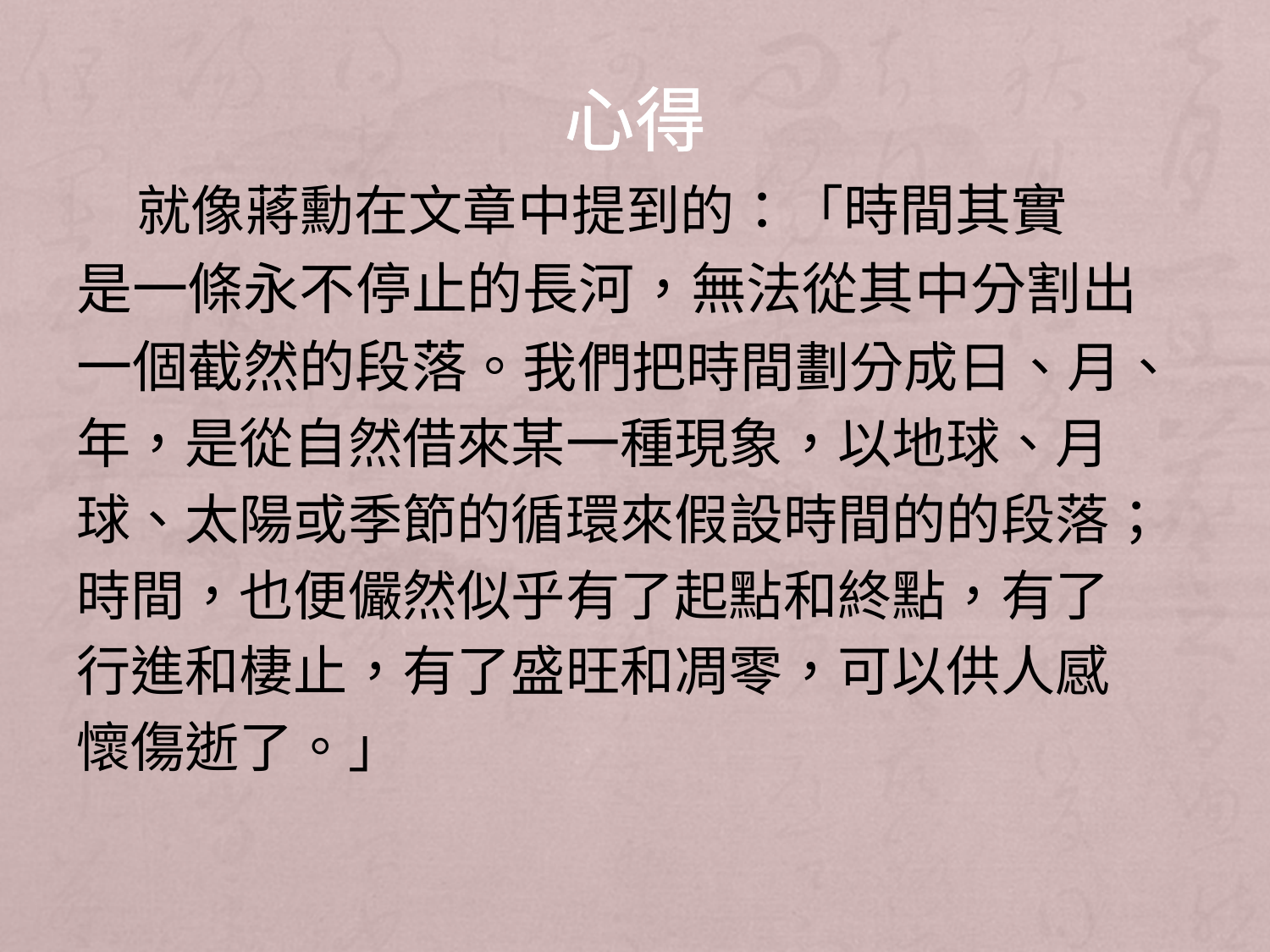

# 心得
    就像蔣勳在文章中提到的：「時間其實
是一條永不停止的長河，無法從其中分割出
一個截然的段落。我們把時間劃分成日、月、
年，是從自然借來某一種現象，以地球、月
球、太陽或季節的循環來假設時間的的段落；
時間，也便儼然似乎有了起點和終點，有了
行進和棲止，有了盛旺和凋零，可以供人感
懷傷逝了。」